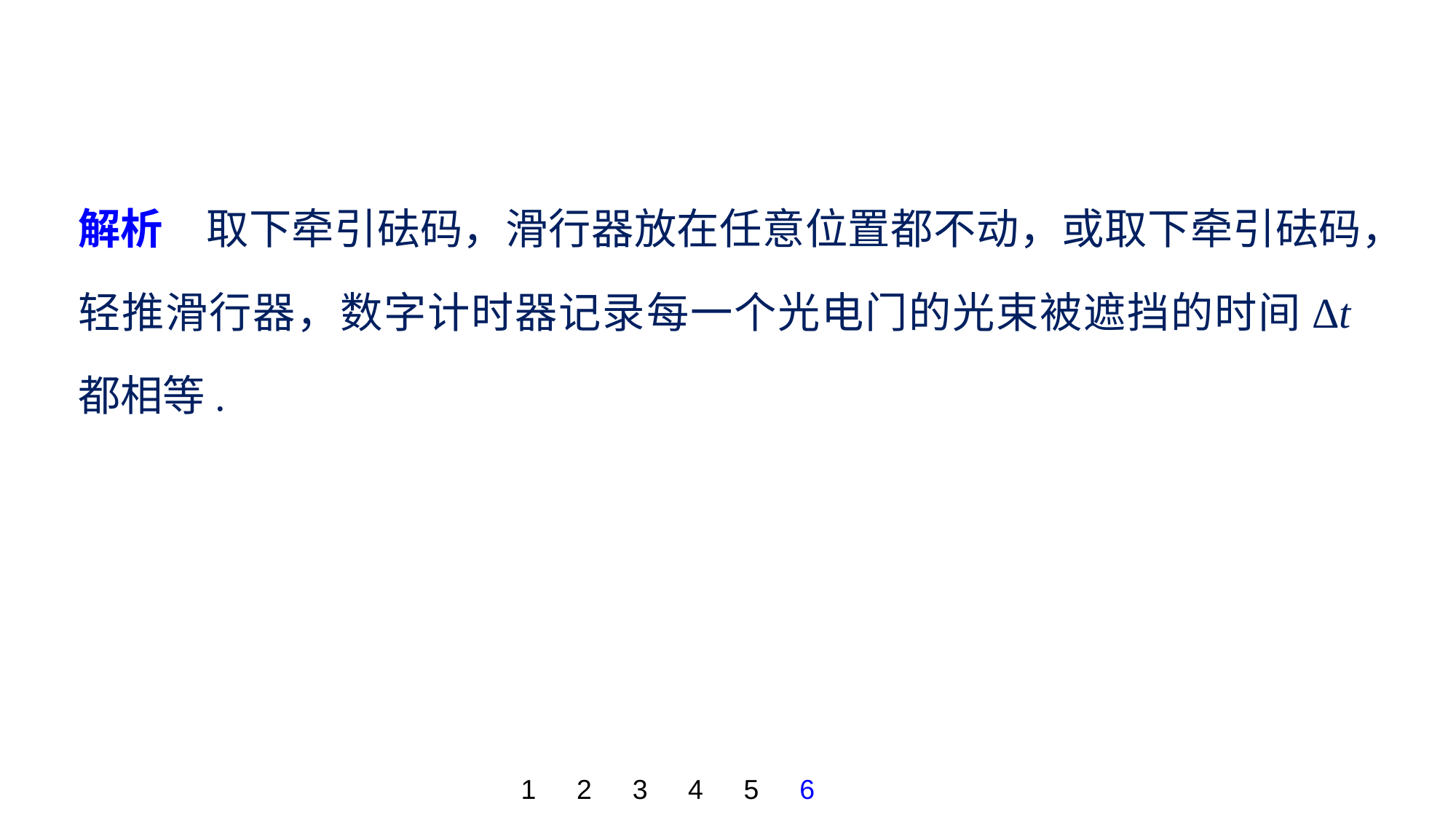

解析　取下牵引砝码，滑行器放在任意位置都不动，或取下牵引砝码，轻推滑行器，数字计时器记录每一个光电门的光束被遮挡的时间Δt都相等.
1
2
3
4
5
6